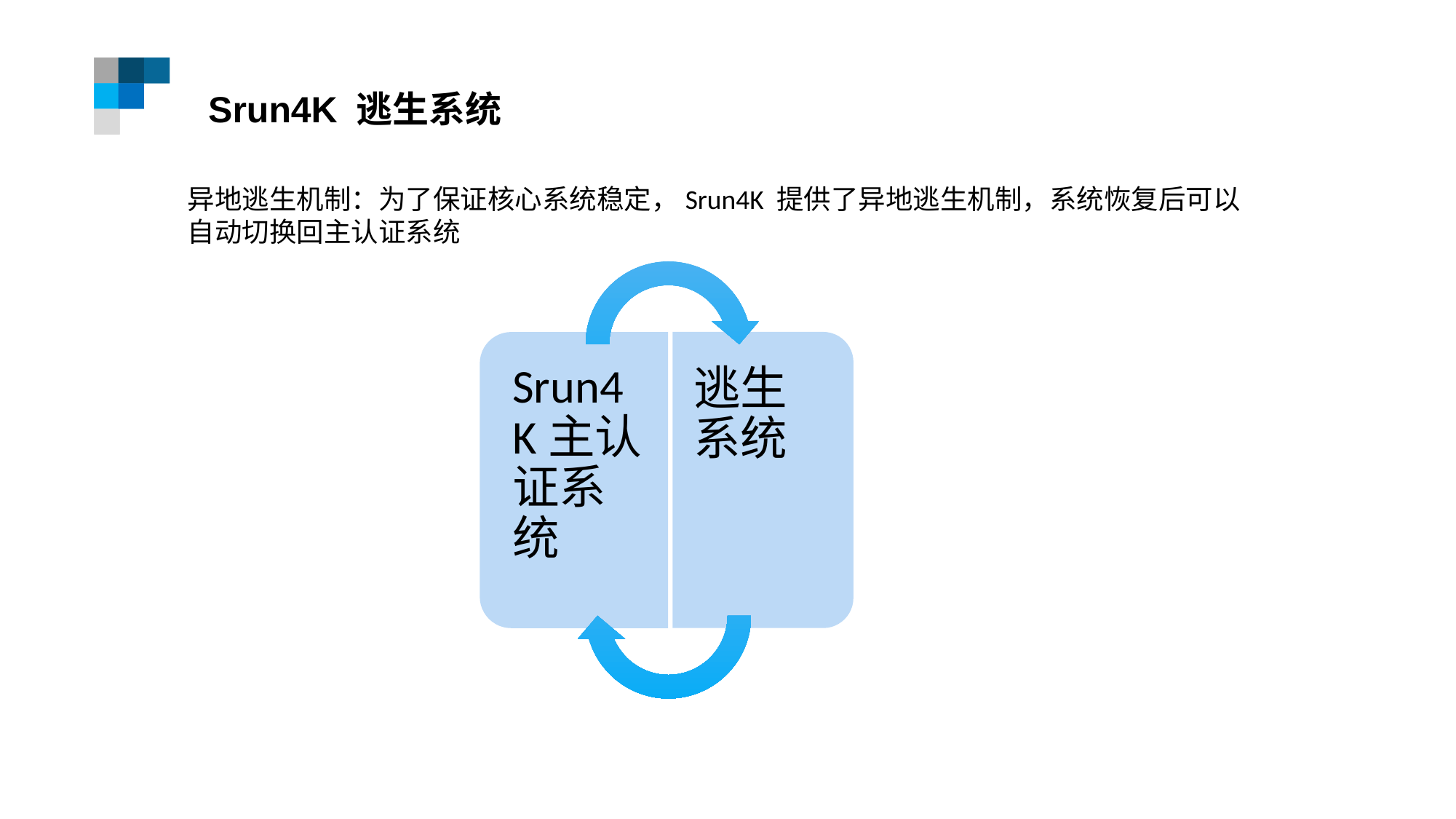

Srun4K 逃生系统
异地逃生机制：为了保证核心系统稳定，Srun4K 提供了异地逃生机制，系统恢复后可以自动切换回主认证系统

Srun4K主认证系统
逃生系统
标题数字等都可以通过点击和重新输入进行更改。标题数字等都可以通过点击和重新输入进行更改。